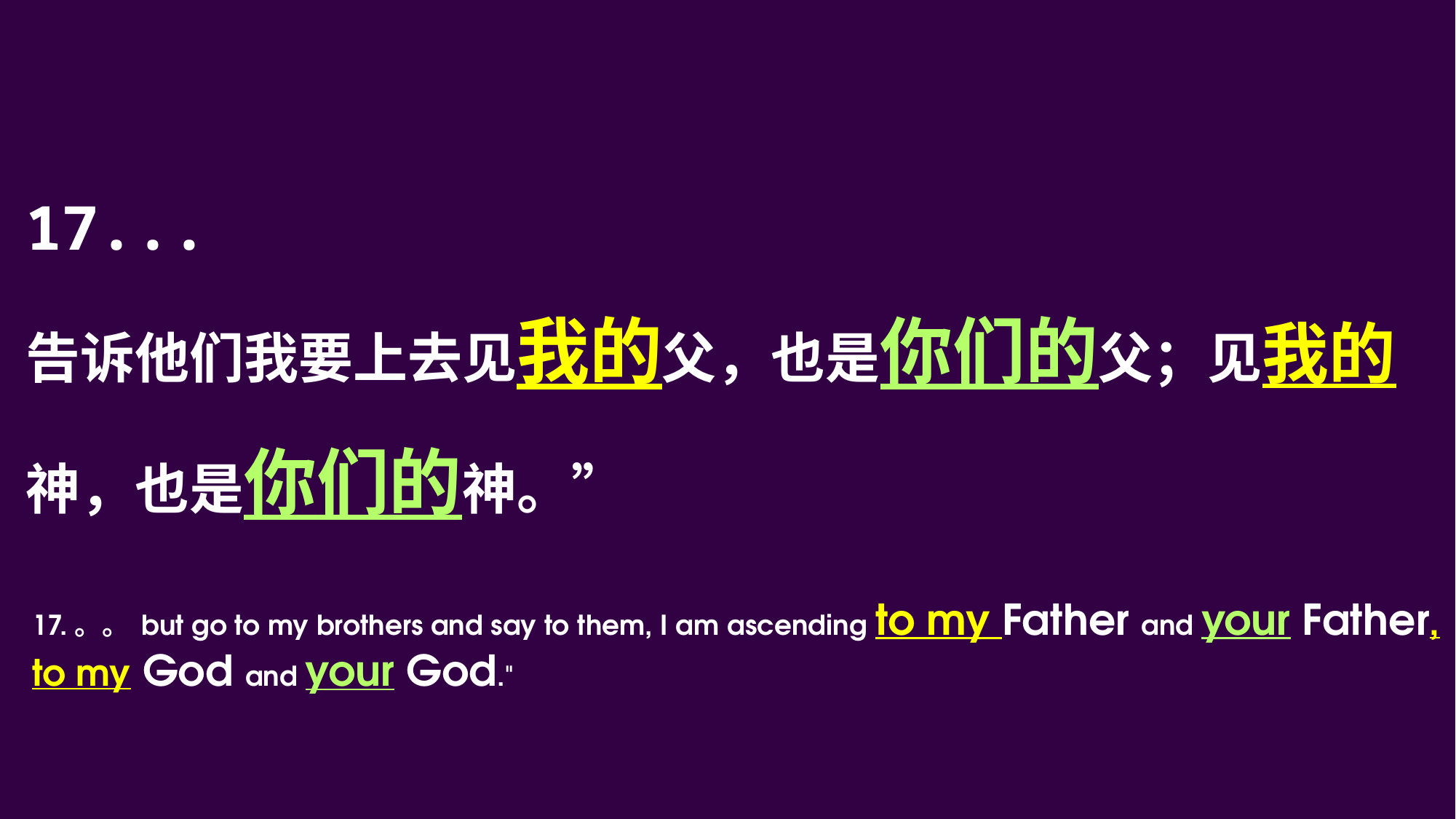

17...
告诉他们我要上去见我的父，也是你们的父；见我的神，也是你们的神。”
17.。。 but go to my brothers and say to them, I am ascending to my Father and your Father, to my God and your God."